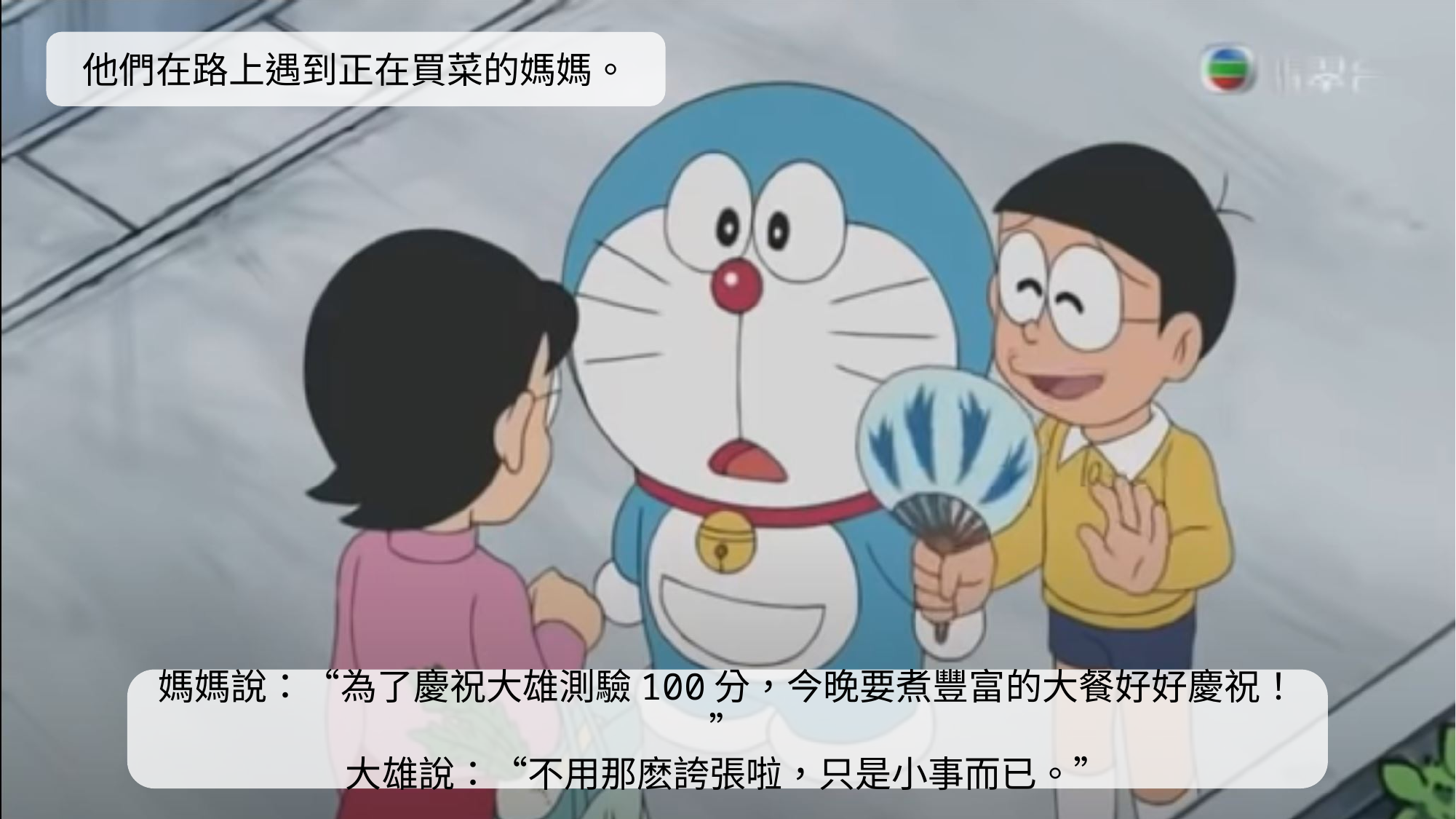

他們在路上遇到正在買菜的媽媽。
媽媽說：“為了慶祝大雄測驗100分，今晚要煮豐富的大餐好好慶祝！”
大雄說：“不用那麽誇張啦，只是小事而已。”